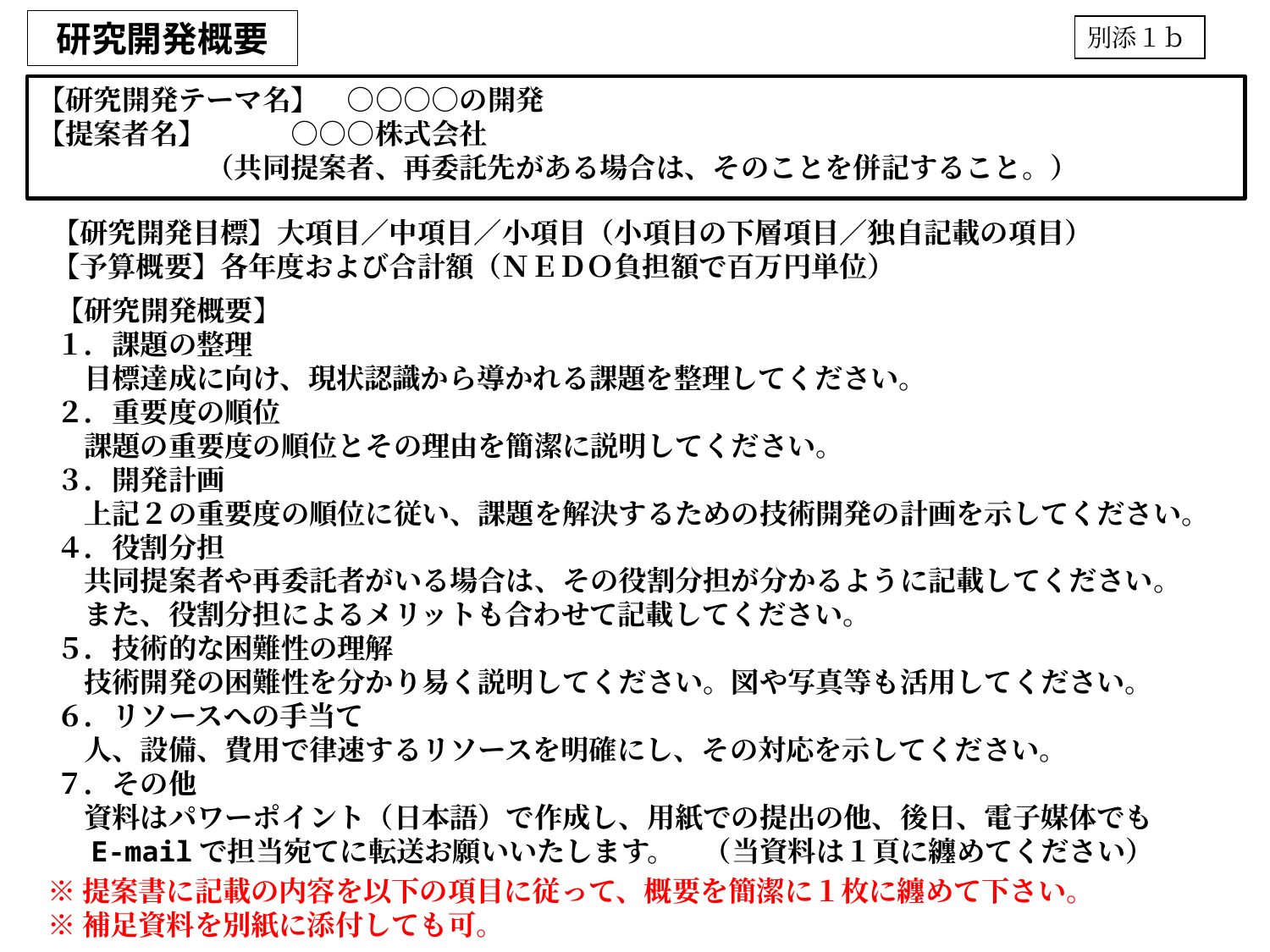

研究開発概要
別添１ｂ
【研究開発テーマ名】　○○○○の開発
【提案者名】　　　○○○株式会社
　　　　　　（共同提案者、再委託先がある場合は、そのことを併記すること。）

【研究開発目標】大項目／中項目／小項目（小項目の下層項目／独自記載の項目）
【予算概要】各年度および合計額（ＮＥＤＯ負担額で百万円単位）

【研究開発概要】
１．課題の整理
　目標達成に向け、現状認識から導かれる課題を整理してください。
２．重要度の順位
　課題の重要度の順位とその理由を簡潔に説明してください。
３．開発計画
　上記２の重要度の順位に従い、課題を解決するための技術開発の計画を示してください。
４．役割分担
　共同提案者や再委託者がいる場合は、その役割分担が分かるように記載してください。
　また、役割分担によるメリットも合わせて記載してください。
５．技術的な困難性の理解
　技術開発の困難性を分かり易く説明してください。図や写真等も活用してください。
６．リソースへの手当て
　人、設備、費用で律速するリソースを明確にし、その対応を示してください。
７．その他
　資料はパワーポイント（日本語）で作成し、用紙での提出の他、後日、電子媒体でも
　E-mailで担当宛てに転送お願いいたします。　（当資料は１頁に纏めてください）
※提案書に記載の内容を以下の項目に従って、概要を簡潔に１枚に纏めて下さい。
※補足資料を別紙に添付しても可。